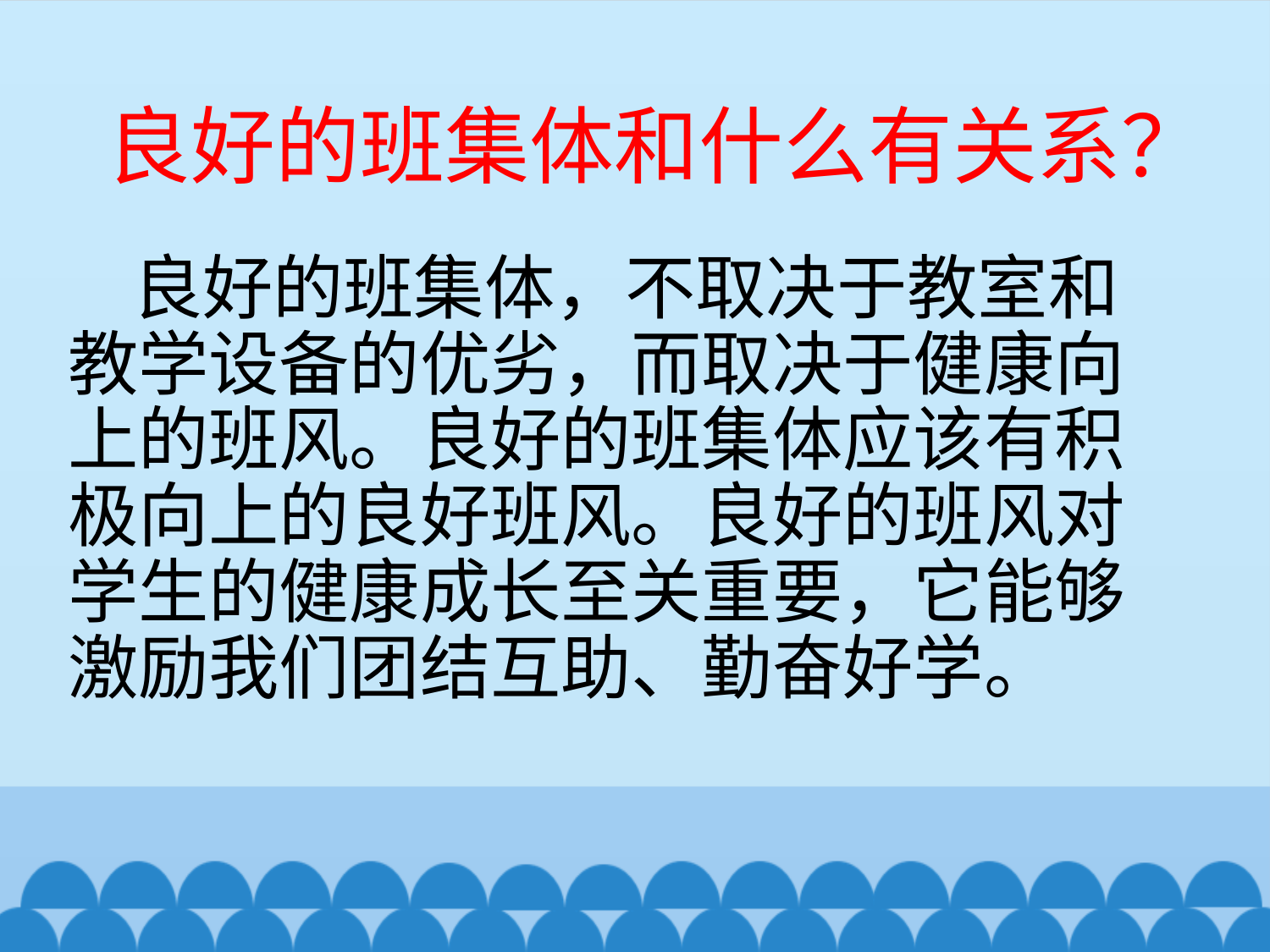

良好的班集体和什么有关系？
   良好的班集体，不取决于教室和教学设备的优劣，而取决于健康向上的班风。良好的班集体应该有积极向上的良好班风。良好的班风对学生的健康成长至关重要，它能够激励我们团结互助、勤奋好学。